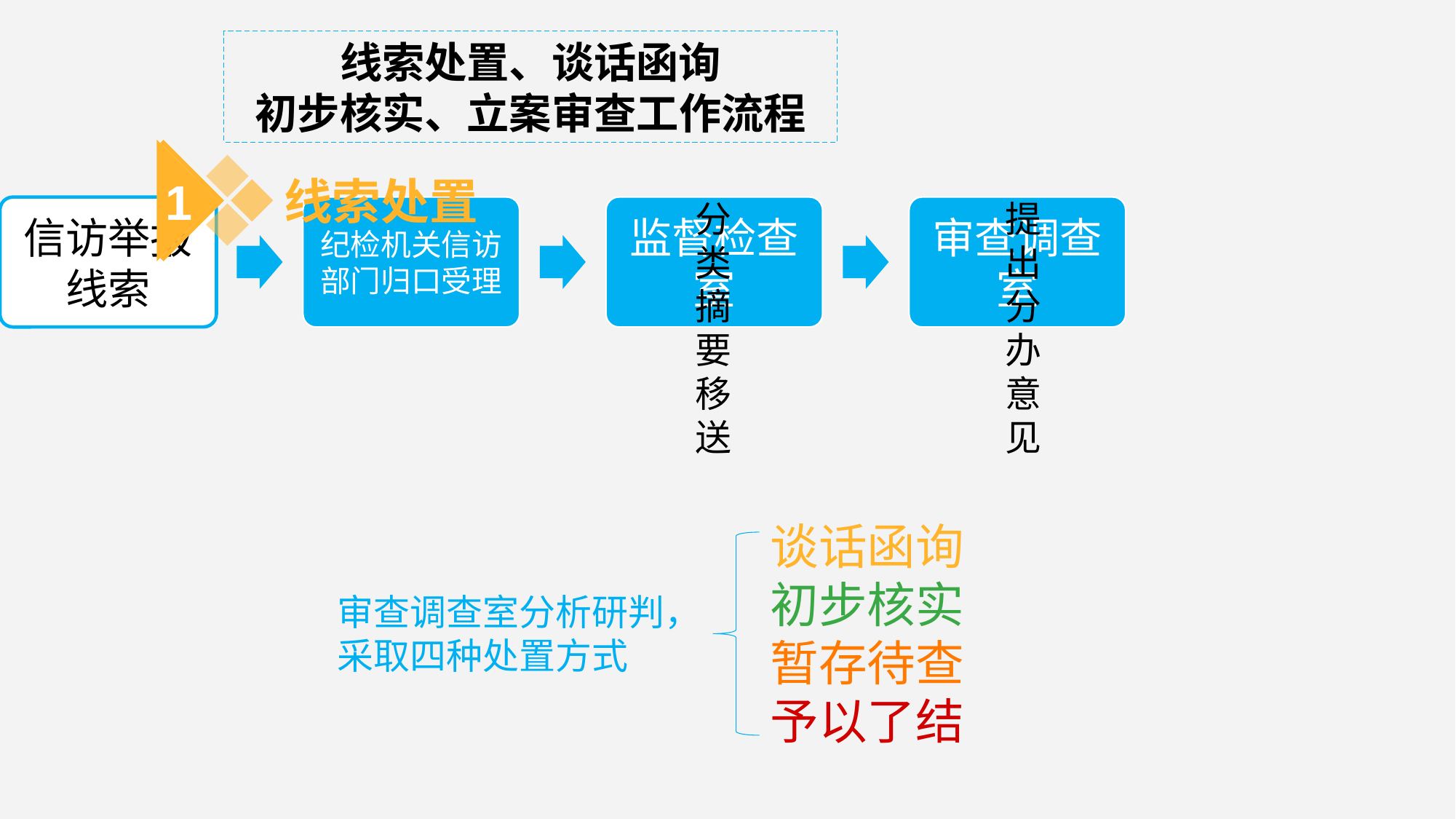

线索处置、谈话函询
初步核实、立案审查工作流程
信访举报线索

纪检机关信访部门归口受理

监督检查室

审查调查室
线索处置
1

分类摘要移送
提出分办意见

谈话函询
初步核实
暂存待查
予以了结

审查调查室分析研判，采取四种处置方式